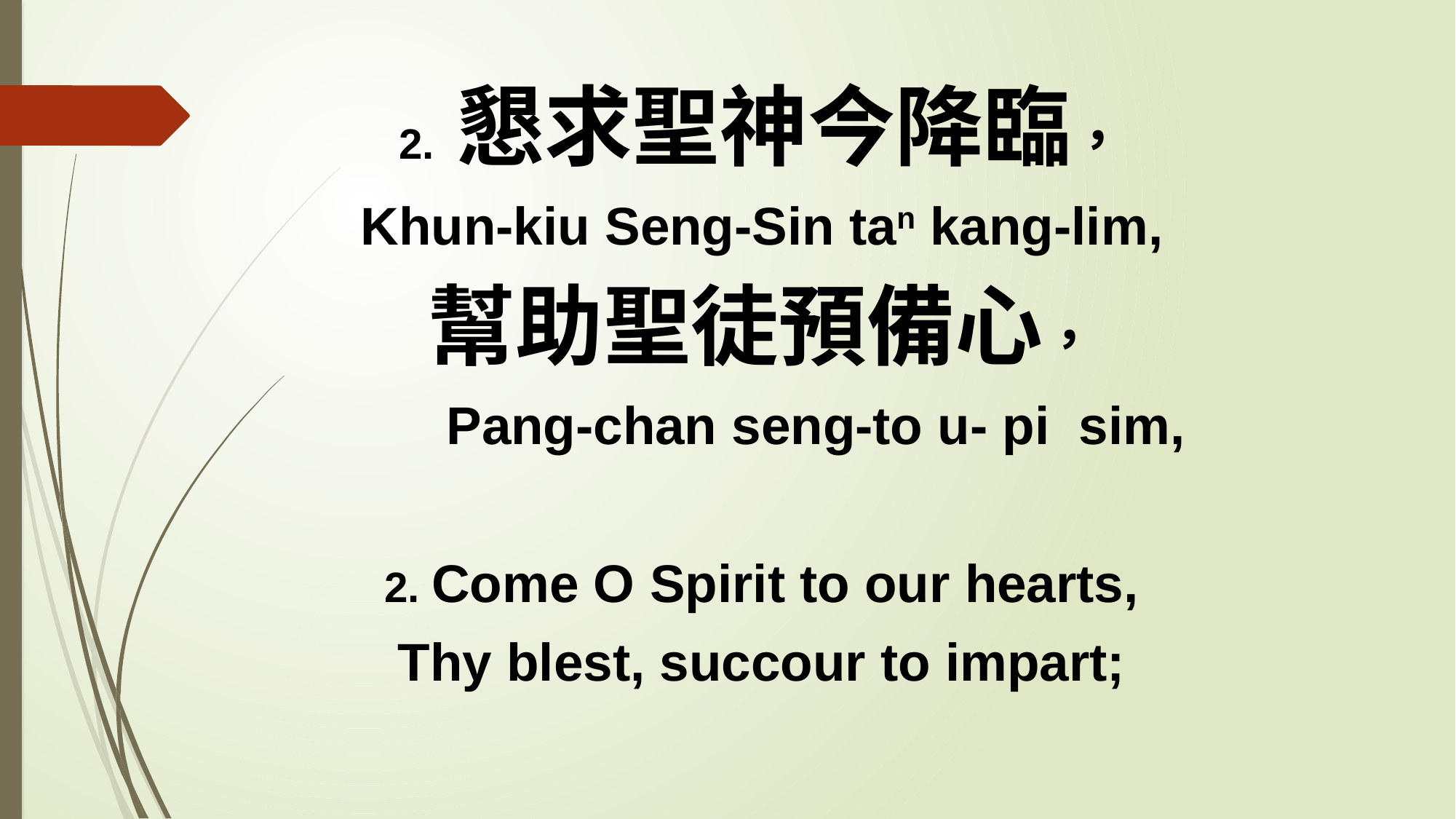

2. 懇求聖神今降臨，
Khun-kiu Seng-Sin tan kang-lim,
幫助聖徒預備心，
                Pang-chan seng-to u- pi  sim,

2. Come O Spirit to our hearts,
Thy blest, succour to impart;